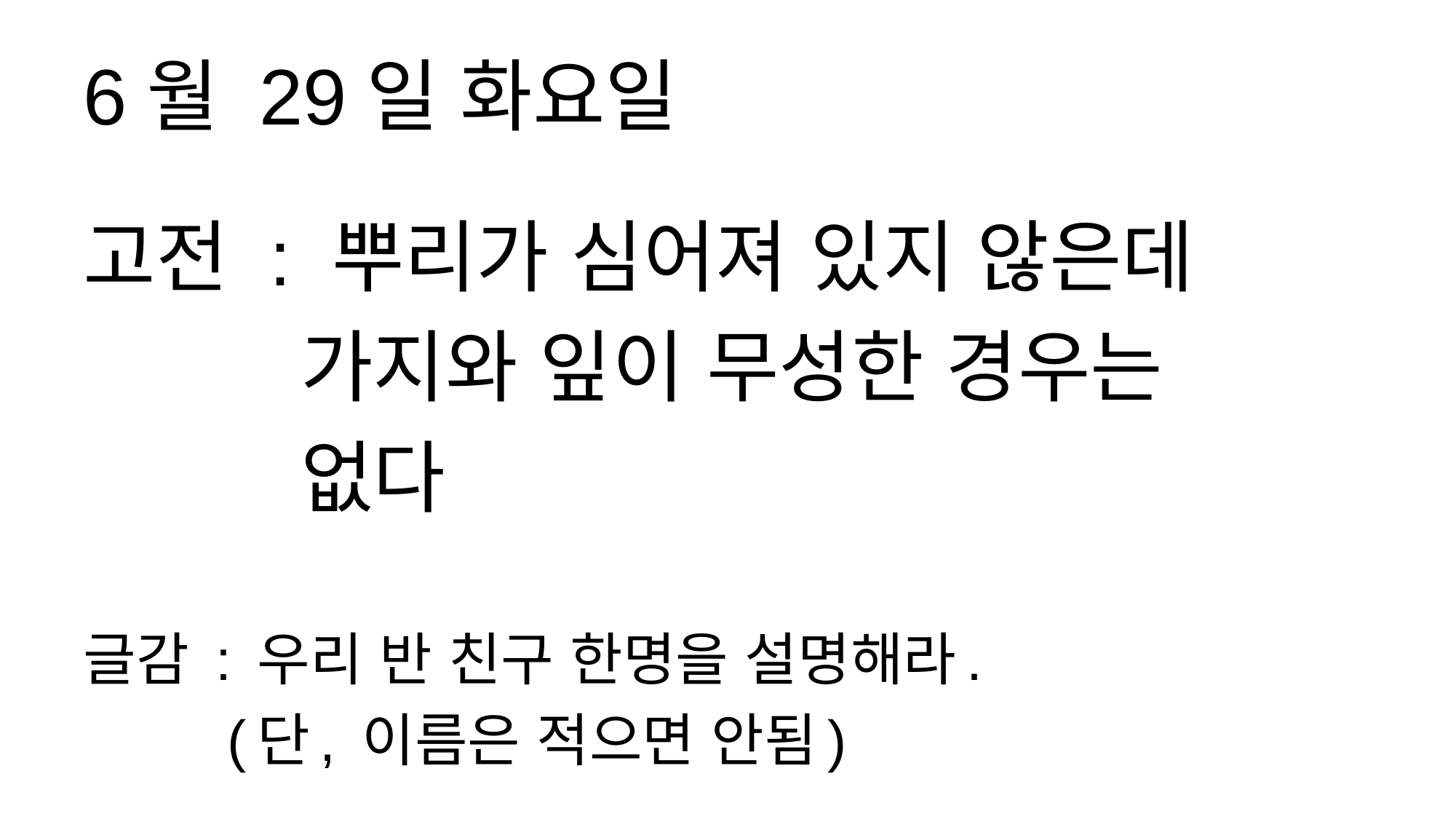

6월 29일 화요일
고전 : 뿌리가 심어져 있지 않은데
         가지와 잎이 무성한 경우는
         없다
글감 : 우리 반 친구 한명을 설명해라.
         (단, 이름은 적으면 안됨)